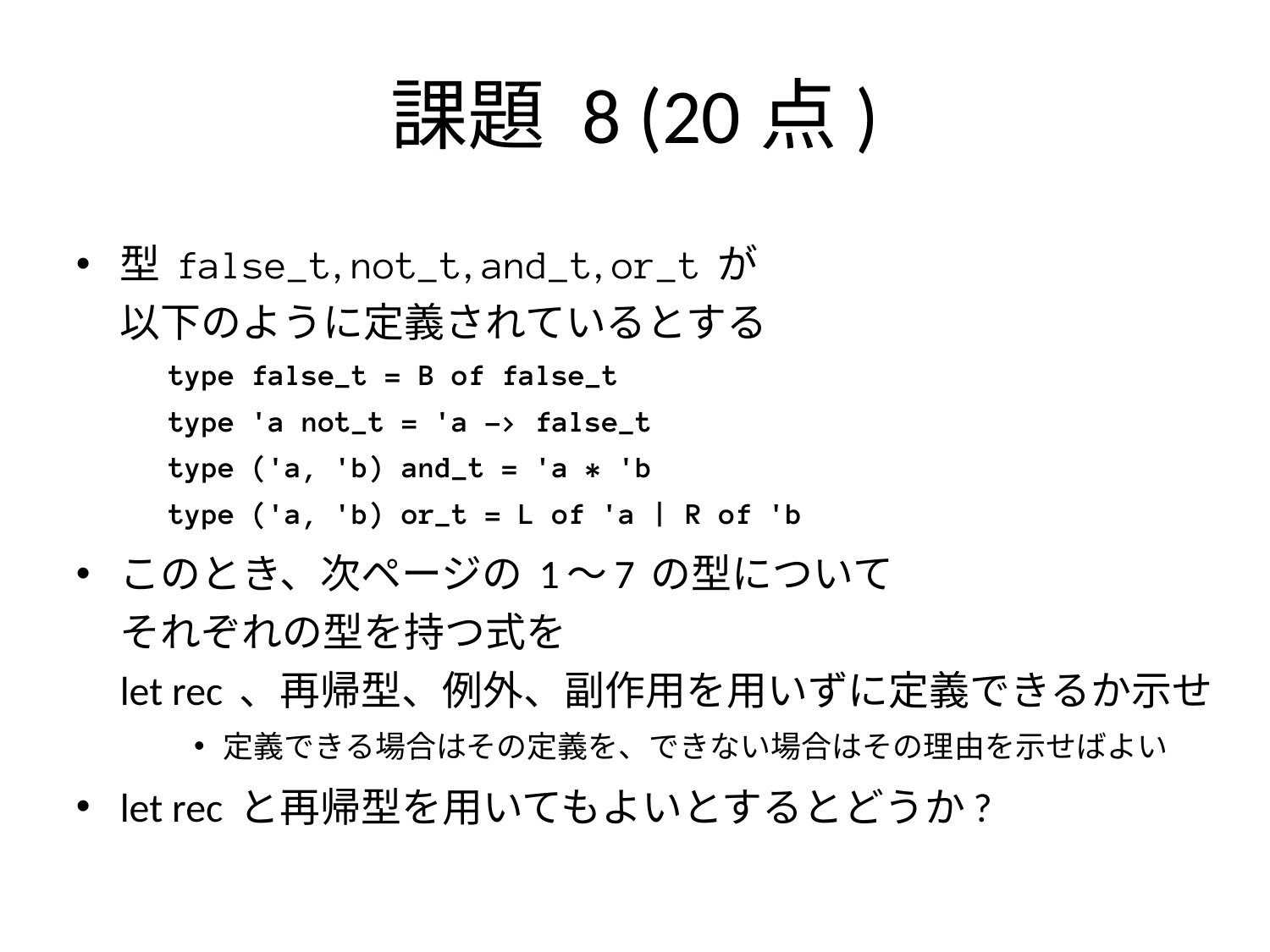

# 課題 8 (20点)
型 false_t, not_t, and_t, or_t が
以下のように定義されているとする
type false_t = B of false_t
type 'a not_t = 'a -> false_t
type ('a, 'b) and_t = 'a * 'b
type ('a, 'b) or_t = L of 'a | R of 'b
このとき、次ページの 1～7 の型について
それぞれの型を持つ式を
let rec 、再帰型、例外、副作用を用いずに定義できるか示せ
定義できる場合はその定義を、できない場合はその理由を示せばよい
let rec と再帰型を用いてもよいとするとどうか?